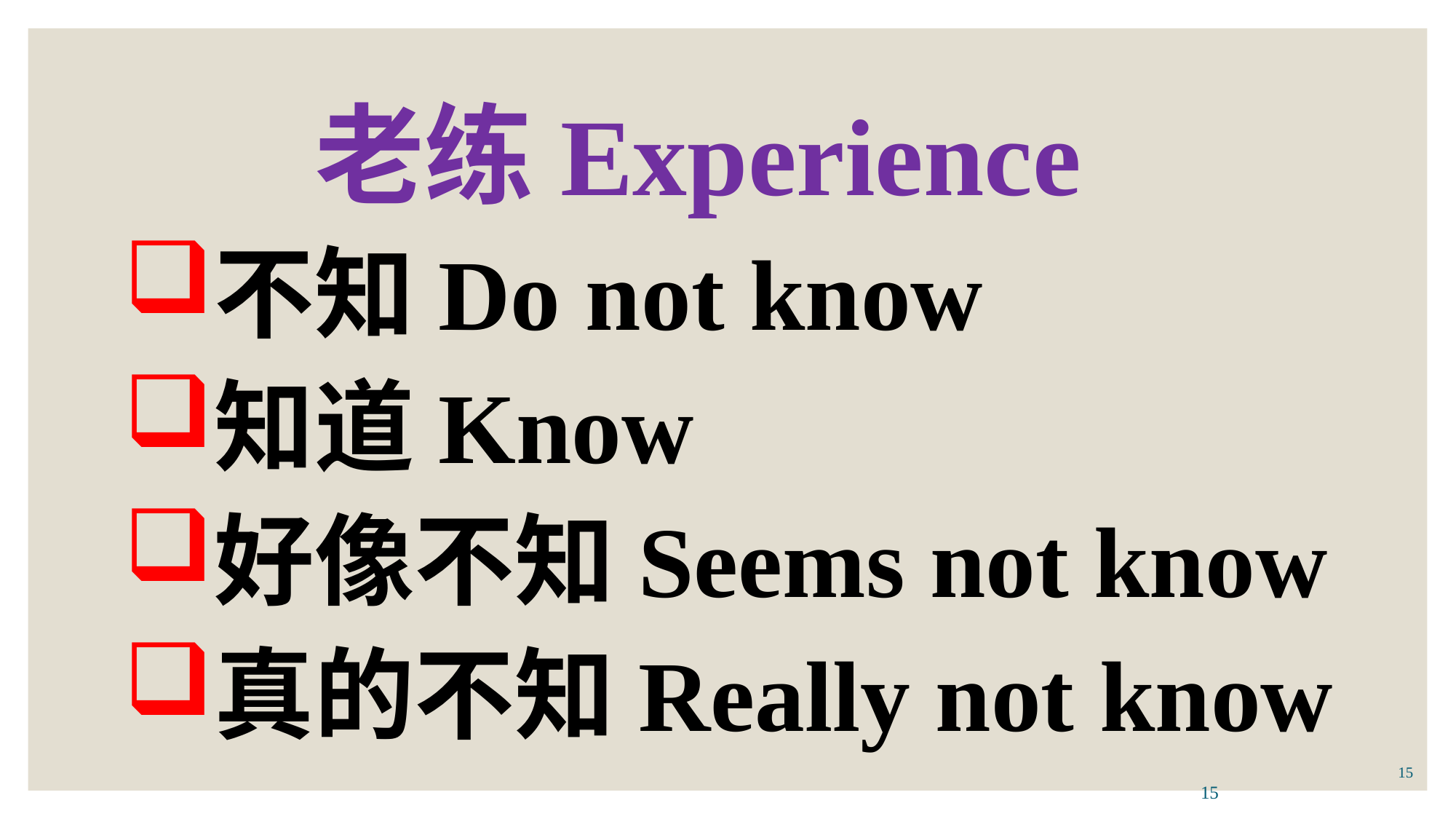

老练Experience
不知Do not know
知道Know
好像不知Seems not know
真的不知Really not know
15
15